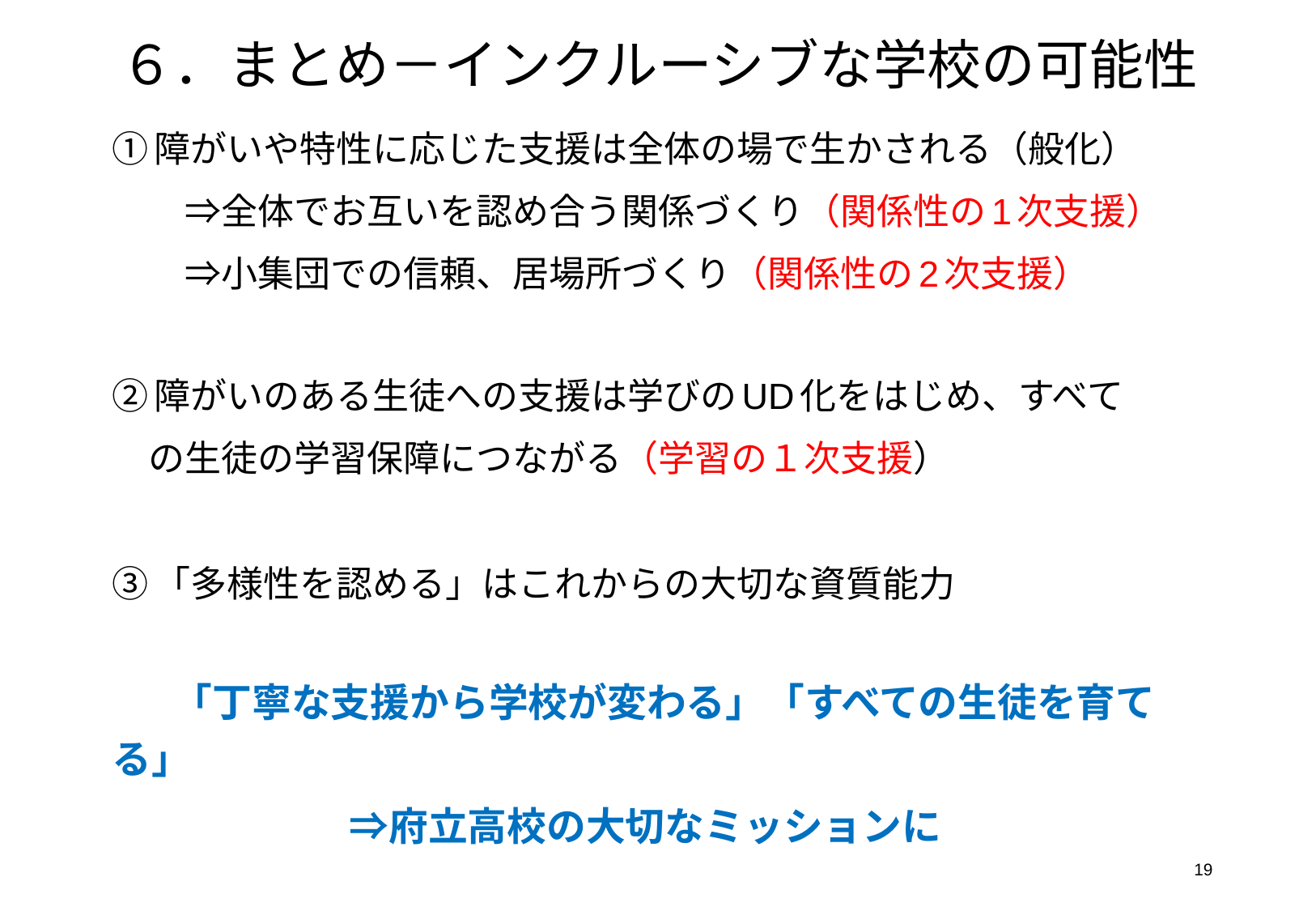

６．まとめ－インクルーシブな学校の可能性
①障がいや特性に応じた支援は全体の場で生かされる（般化）
　　⇒全体でお互いを認め合う関係づくり（関係性の1次支援）
　　⇒小集団での信頼、居場所づくり（関係性の2次支援）

②障がいのある生徒への支援は学びのUD化をはじめ、すべて
　の生徒の学習保障につながる（学習の１次支援）

③「多様性を認める」はこれからの大切な資質能力

　　「丁寧な支援から学校が変わる」「すべての生徒を育てる」
　　　　　　⇒府立高校の大切なミッションに

19